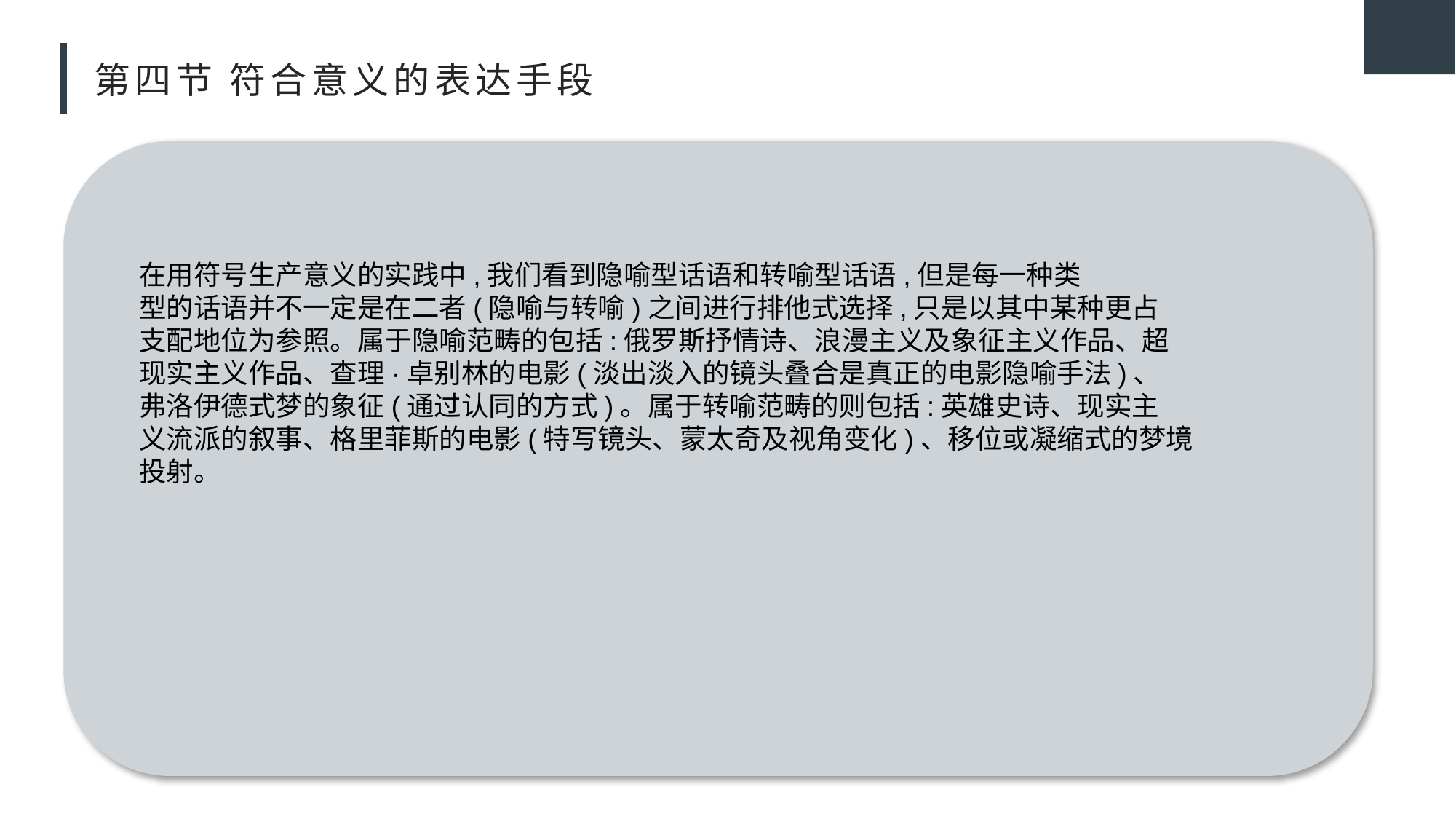

# 第四节 符合意义的表达手段

在用符号生产意义的实践中,我们看到隐喻型话语和转喻型话语,但是每一种类
型的话语并不一定是在二者(隐喻与转喻)之间进行排他式选择,只是以其中某种更占
支配地位为参照。属于隐喻范畴的包括:俄罗斯抒情诗、浪漫主义及象征主义作品、超
现实主义作品、查理·卓别林的电影(淡出淡入的镜头叠合是真正的电影隐喻手法)、
弗洛伊德式梦的象征(通过认同的方式)。属于转喻范畴的则包括:英雄史诗、现实主
义流派的叙事、格里菲斯的电影(特写镜头、蒙太奇及视角变化)、移位或凝缩式的梦境
投射。